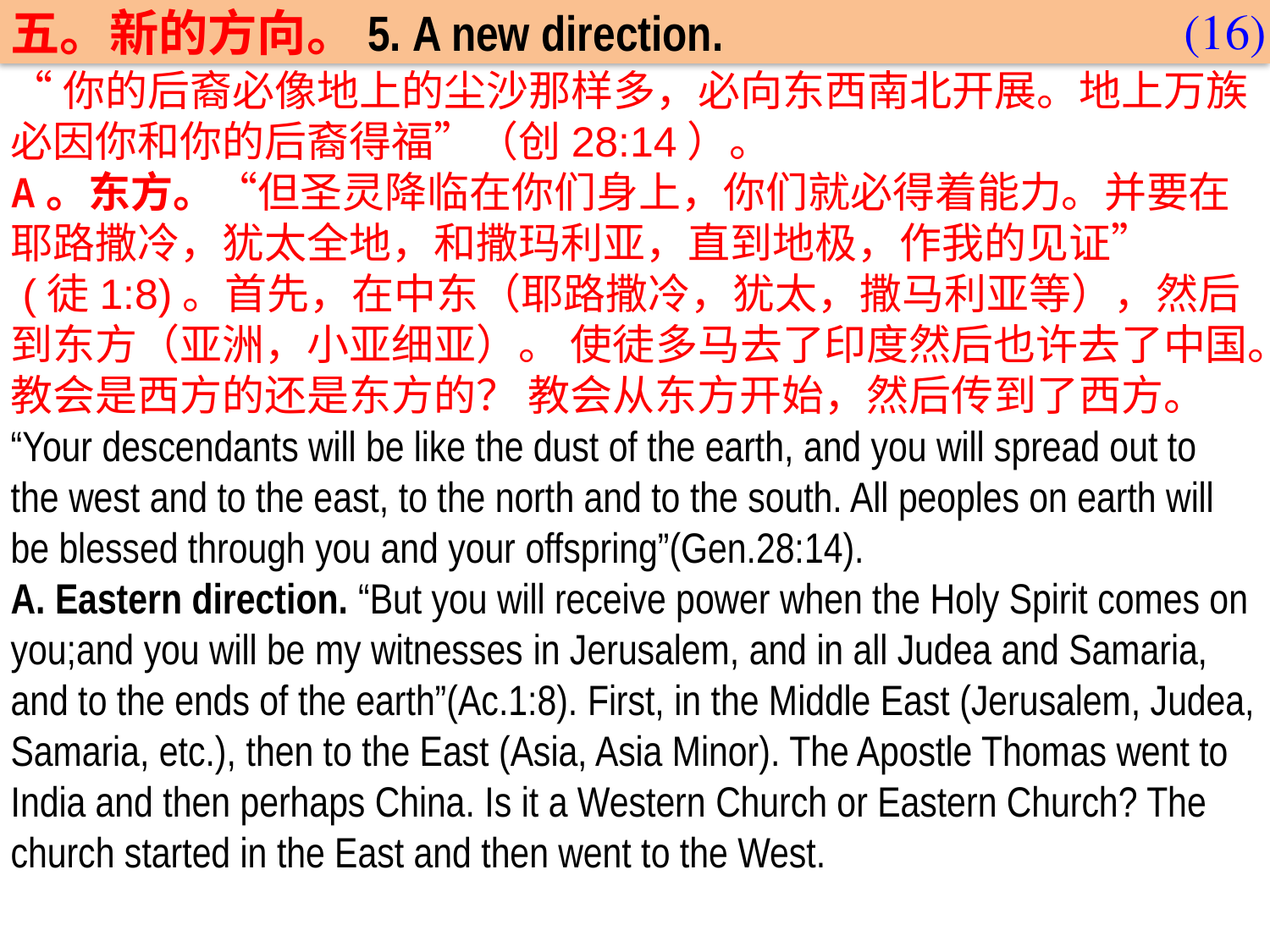

(16)
五。新的方向。5. A new direction.

“你的后裔必像地上的尘沙那样多，必向东西南北开展。地上万族必因你和你的后裔得福”（创28:14）。
A。东方。“但圣灵降临在你们身上，你们就必得着能力。并要在耶路撒冷，犹太全地，和撒玛利亚，直到地极，作我的见证”
 (徒1:8)。首先，在中东（耶路撒冷，犹太，撒马利亚等），然后到东方（亚洲，小亚细亚）。 使徒多马去了印度然后也许去了中国。教会是西方的还是东方的？ 教会从东方开始，然后传到了西方。
“Your descendants will be like the dust of the earth, and you will spread out to the west and to the east, to the north and to the south. All peoples on earth will be blessed through you and your offspring”(Gen.28:14).
A. Eastern direction. “But you will receive power when the Holy Spirit comes on you;and you will be my witnesses in Jerusalem, and in all Judea and Samaria,
and to the ends of the earth”(Ac.1:8). First, in the Middle East (Jerusalem, Judea, Samaria, etc.), then to the East (Asia, Asia Minor). The Apostle Thomas went to India and then perhaps China. Is it a Western Church or Eastern Church? The church started in the East and then went to the West.